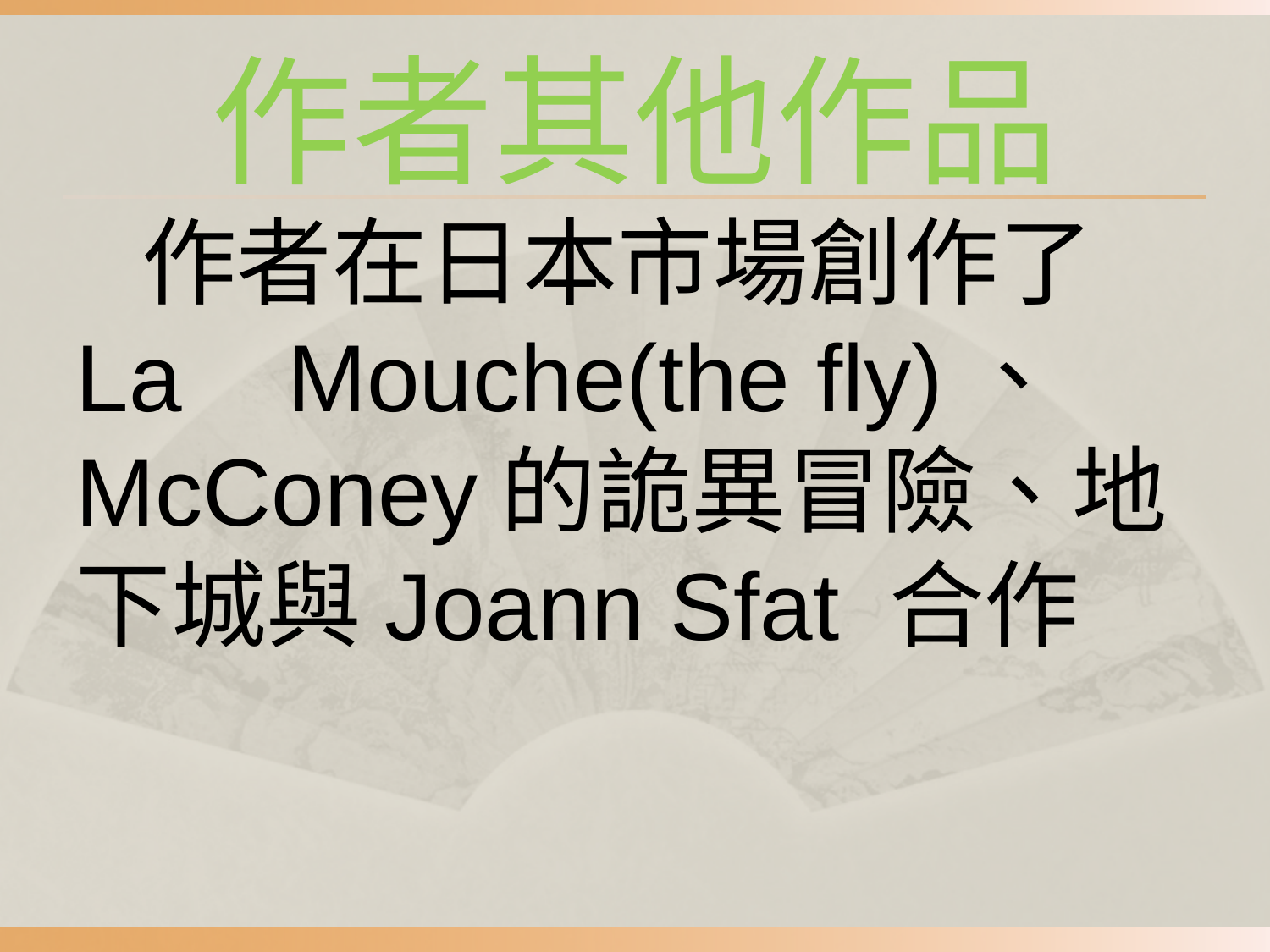

# 作者其他作品
  作者在日本市場創作了La    Mouche(the fly)、 McConey的詭異冒險、地下城與Joann Sfat 合作